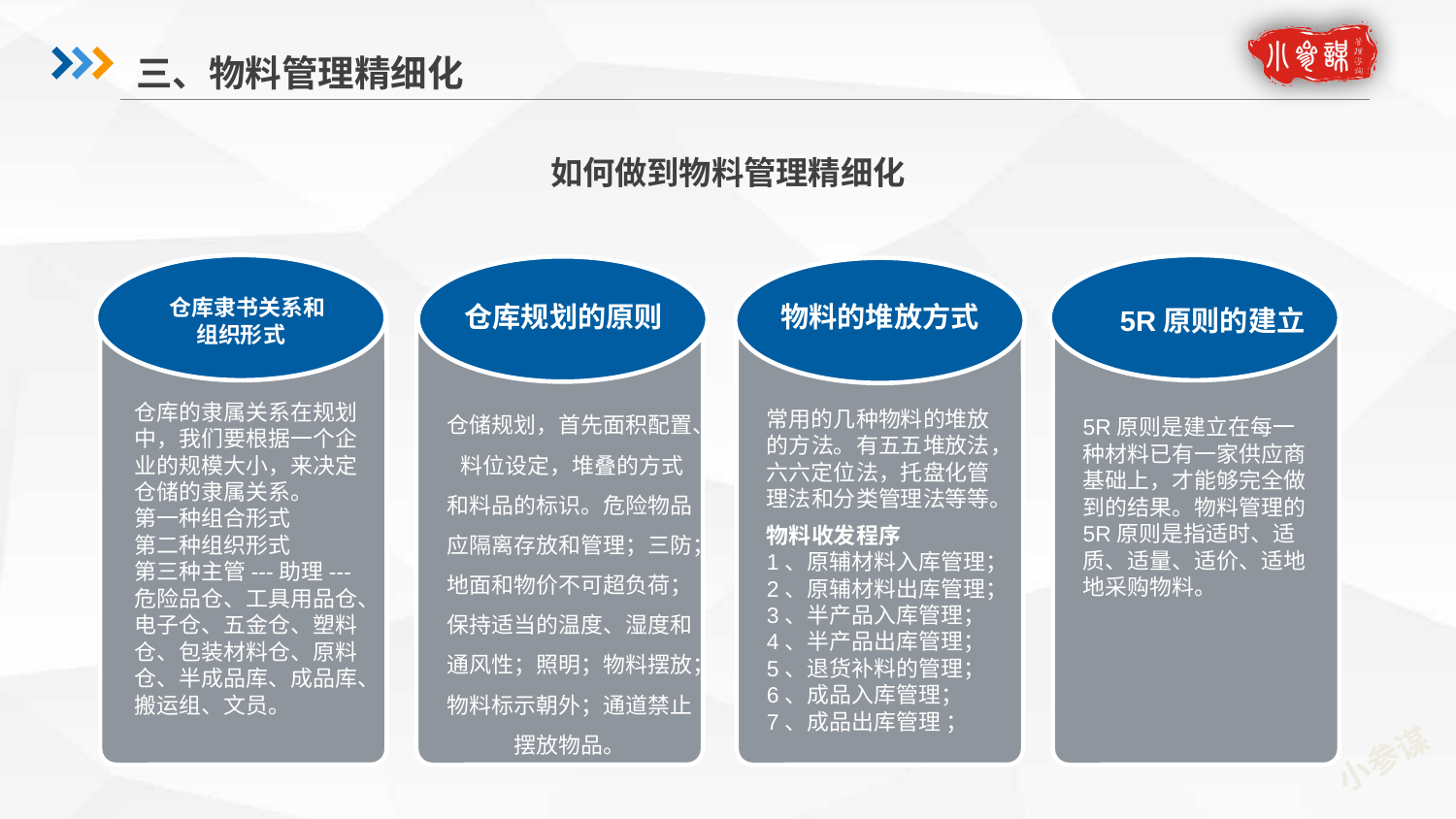

三、物料管理精细化
如何做到物料管理精细化

    5R原则的建立
 仓库隶书关系和
组织形式

仓库规划的原则

物料的堆放方式

仓库的隶属关系在规划中，我们要根据一个企业的规模大小，来决定仓储的隶属关系。
第一种组合形式
第二种组织形式
第三种主管---助理---危险品仓、工具用品仓、电子仓、五金仓、塑料仓、包装材料仓、原料仓、半成品库、成品库、搬运组、文员。
仓储规划，首先面积配置、 料位设定，堆叠的方式和料品的标识。危险物品应隔离存放和管理；三防；地面和物价不可超负荷；保持适当的温度、湿度和通风性；照明；物料摆放；物料标示朝外；通道禁止摆放物品。
常用的几种物料的堆放的方法。有五五堆放法，六六定位法，托盘化管理法和分类管理法等等。
5R原则是建立在每一种材料已有一家供应商基础上，才能够完全做到的结果。物料管理的5R原则是指适时、适质、适量、适价、适地地采购物料。
物料收发程序
1、原辅材料入库管理；2、原辅材料出库管理；3、半产品入库管理；4、半产品出库管理；5、退货补料的管理；6、成品入库管理；
7、成品出库管理 ；